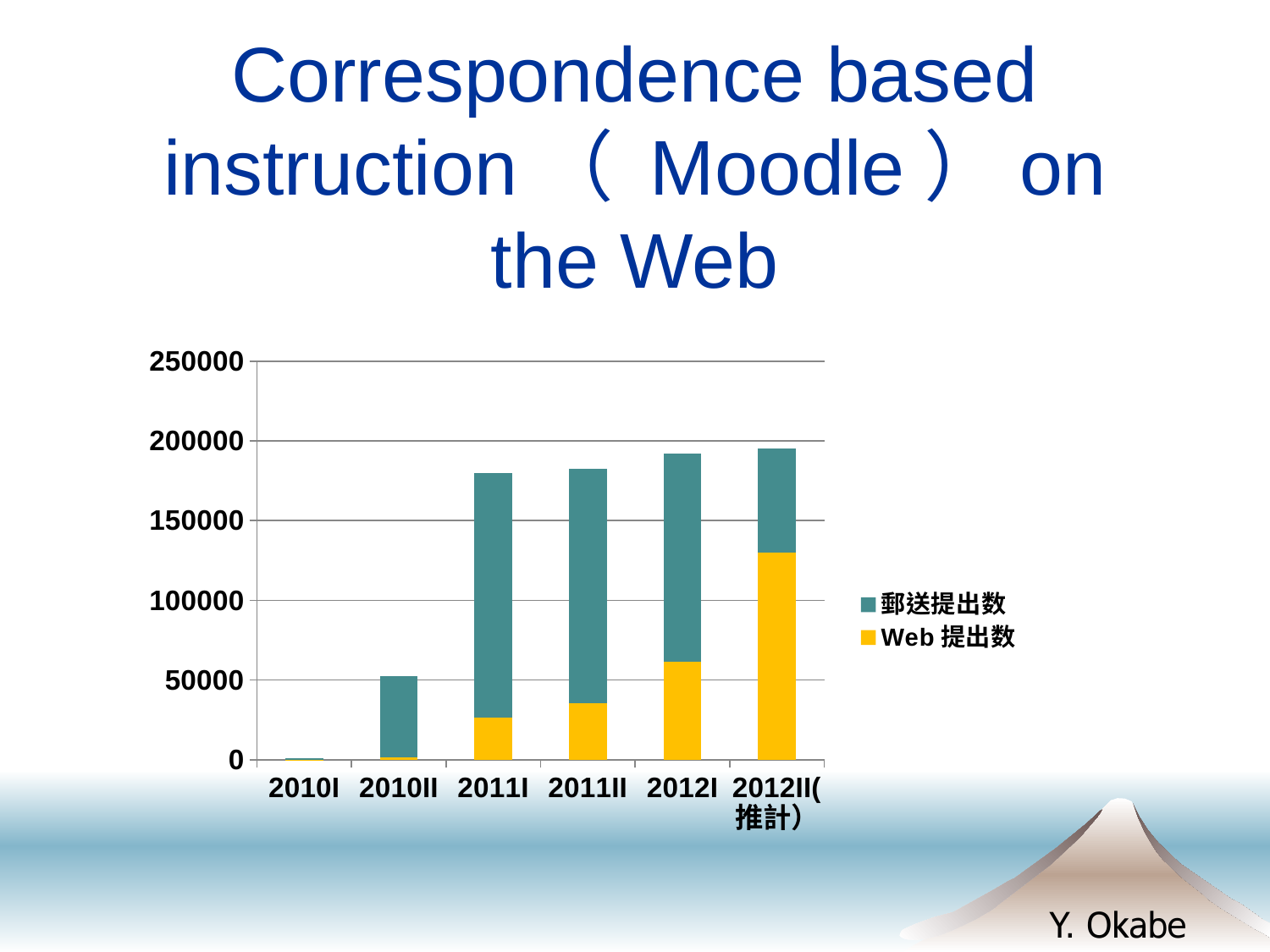

# Correspondence based instruction（ Moodle）on the Web

### Chart

| Category | Web提出数 | 郵送提出数 |
|---|---|---|
| 2010I | 102.0 | 834.0 |
| 2010II | 1684.0 | 50941.0 |
| 2011I | 26229.0 | 153422.0 |
| 2011II | 35537.0 | 146704.0 |
| 2012I | 61444.0 | 130568.0 |
| 2012II(推計） | 130000.0 | 65000.0 |